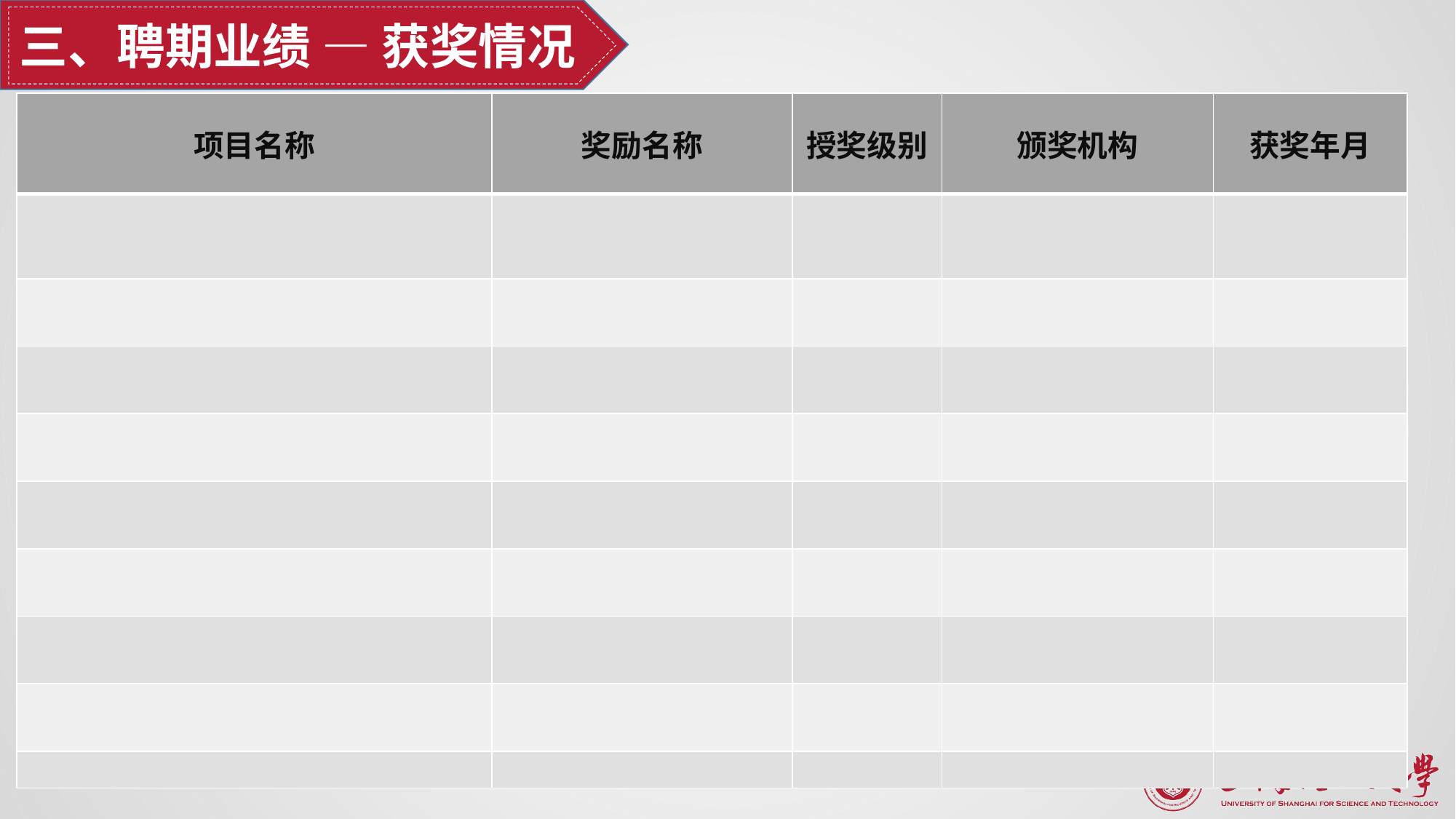

三、聘期业绩 — 获奖情况
| 项目名称 | 奖励名称 | 授奖级别 | 颁奖机构 | 获奖年月 |
| --- | --- | --- | --- | --- |
|  |  |  |  |  |
|  |  |  |  |  |
|  |  |  |  |  |
|  |  |  |  |  |
|  |  |  |  |  |
|  |  |  |  |  |
|  |  |  |  |  |
|  |  |  |  |  |
|  |  |  |  |  |